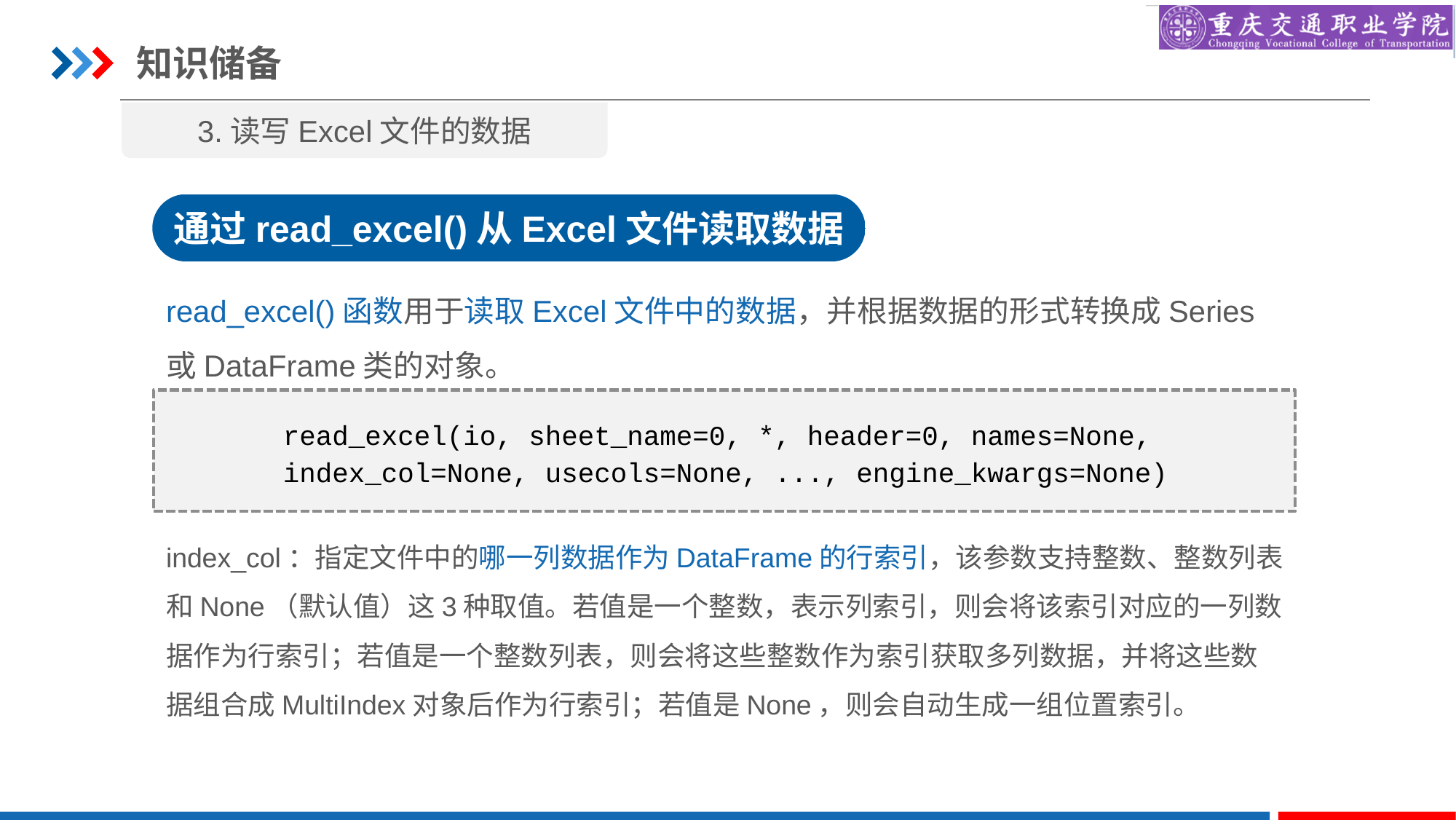

知识储备

3.读写Excel文件的数据
通过read_excel()从Excel文件读取数据
read_excel()函数用于读取Excel文件中的数据，并根据数据的形式转换成Series或DataFrame类的对象。

read_excel(io, sheet_name=0, *, header=0, names=None,
index_col=None, usecols=None, ..., engine_kwargs=None)
index_col：指定文件中的哪一列数据作为DataFrame的行索引，该参数支持整数、整数列表和None（默认值）这3种取值。若值是一个整数，表示列索引，则会将该索引对应的一列数据作为行索引；若值是一个整数列表，则会将这些整数作为索引获取多列数据，并将这些数据组合成MultiIndex对象后作为行索引；若值是None，则会自动生成一组位置索引。